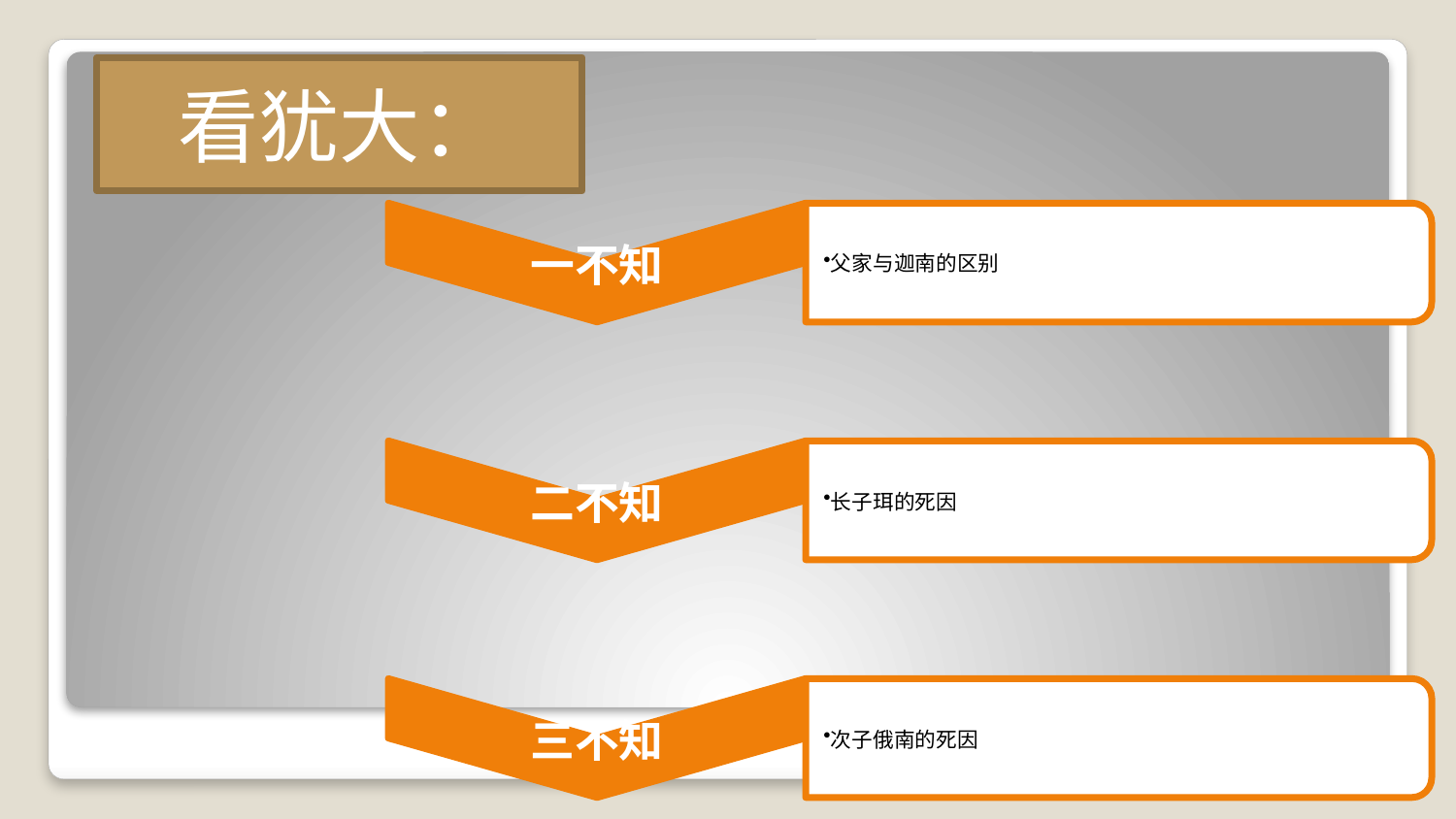

看犹大：
一不知
父家与迦南的区别
二不知
长子珥的死因
三不知
次子俄南的死因